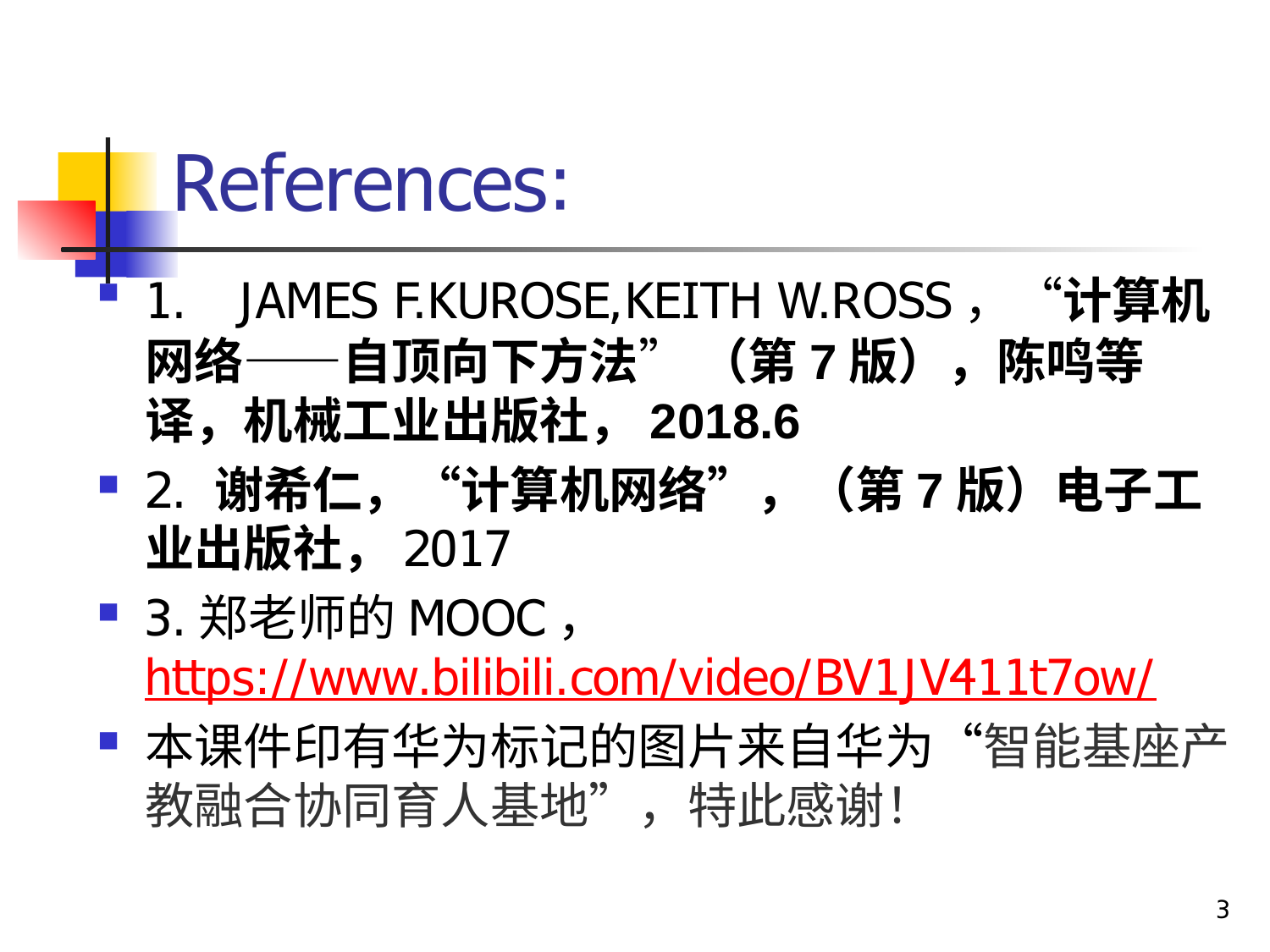

# References:
1.   JAMES F.KUROSE,KEITH W.ROSS，“计算机网络——自顶向下方法” （第7版），陈鸣等译，机械工业出版社，2018.6
2. 谢希仁，“计算机网络”，（第7版）电子工业出版社，2017
3.郑老师的MOOC，https://www.bilibili.com/video/BV1JV411t7ow/
本课件印有华为标记的图片来自华为“智能基座产教融合协同育人基地”，特此感谢！
3